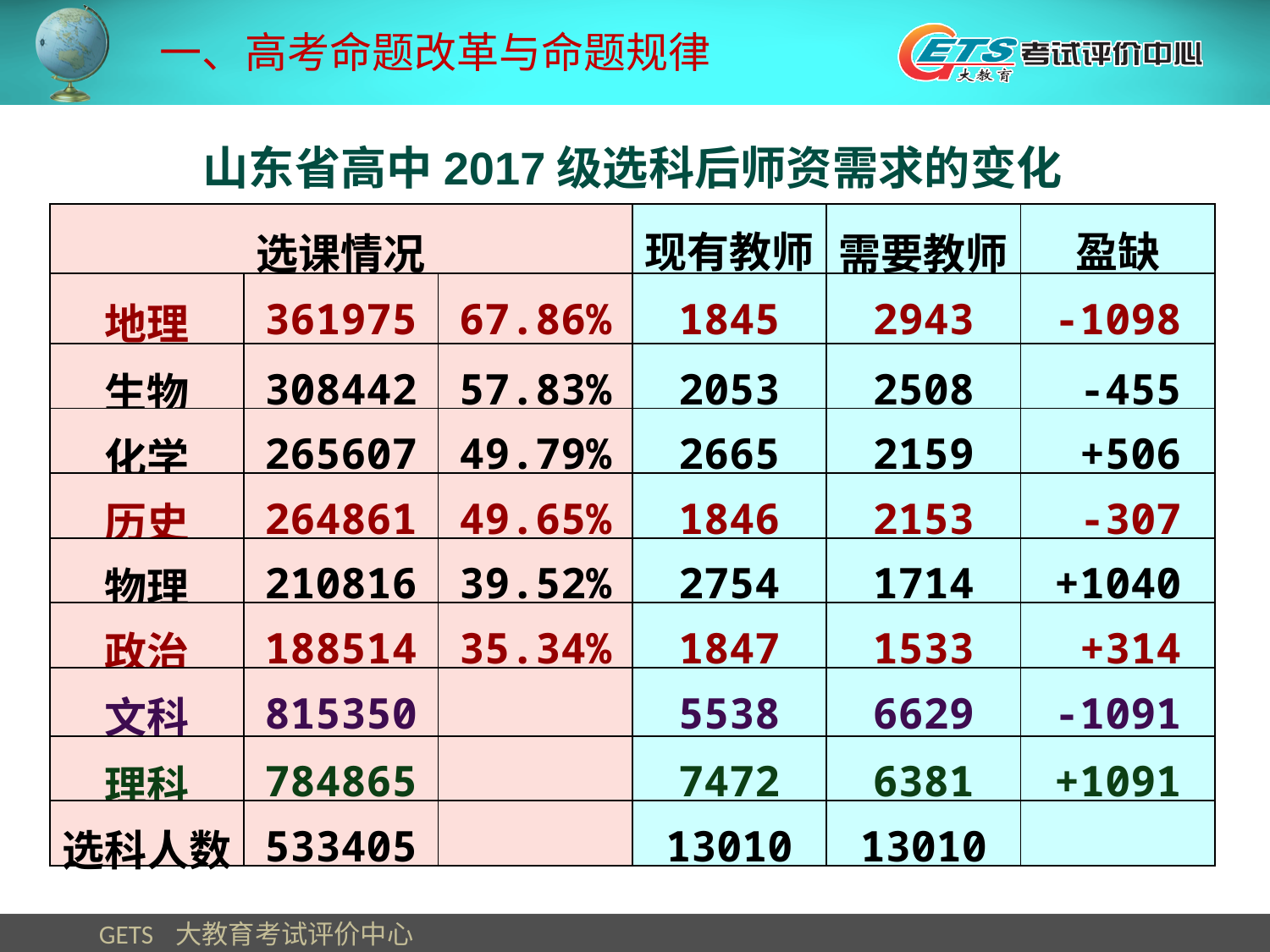

一、高考命题改革与命题规律
山东省高中2017级选科后师资需求的变化
| 选课情况 |  |  | 现有教师 | 需要教师 | 盈缺 |
| --- | --- | --- | --- | --- | --- |
| 地理 | 361975 | 67.86% | 1845 | 2943 | -1098 |
| 生物 | 308442 | 57.83% | 2053 | 2508 | -455 |
| 化学 | 265607 | 49.79% | 2665 | 2159 | +506 |
| 历史 | 264861 | 49.65% | 1846 | 2153 | -307 |
| 物理 | 210816 | 39.52% | 2754 | 1714 | +1040 |
| 政治 | 188514 | 35.34% | 1847 | 1533 | +314 |
| 文科 | 815350 |  | 5538 | 6629 | -1091 |
| 理科 | 784865 |  | 7472 | 6381 | +1091 |
| 选科人数 | 533405 |  | 13010 | 13010 |  |